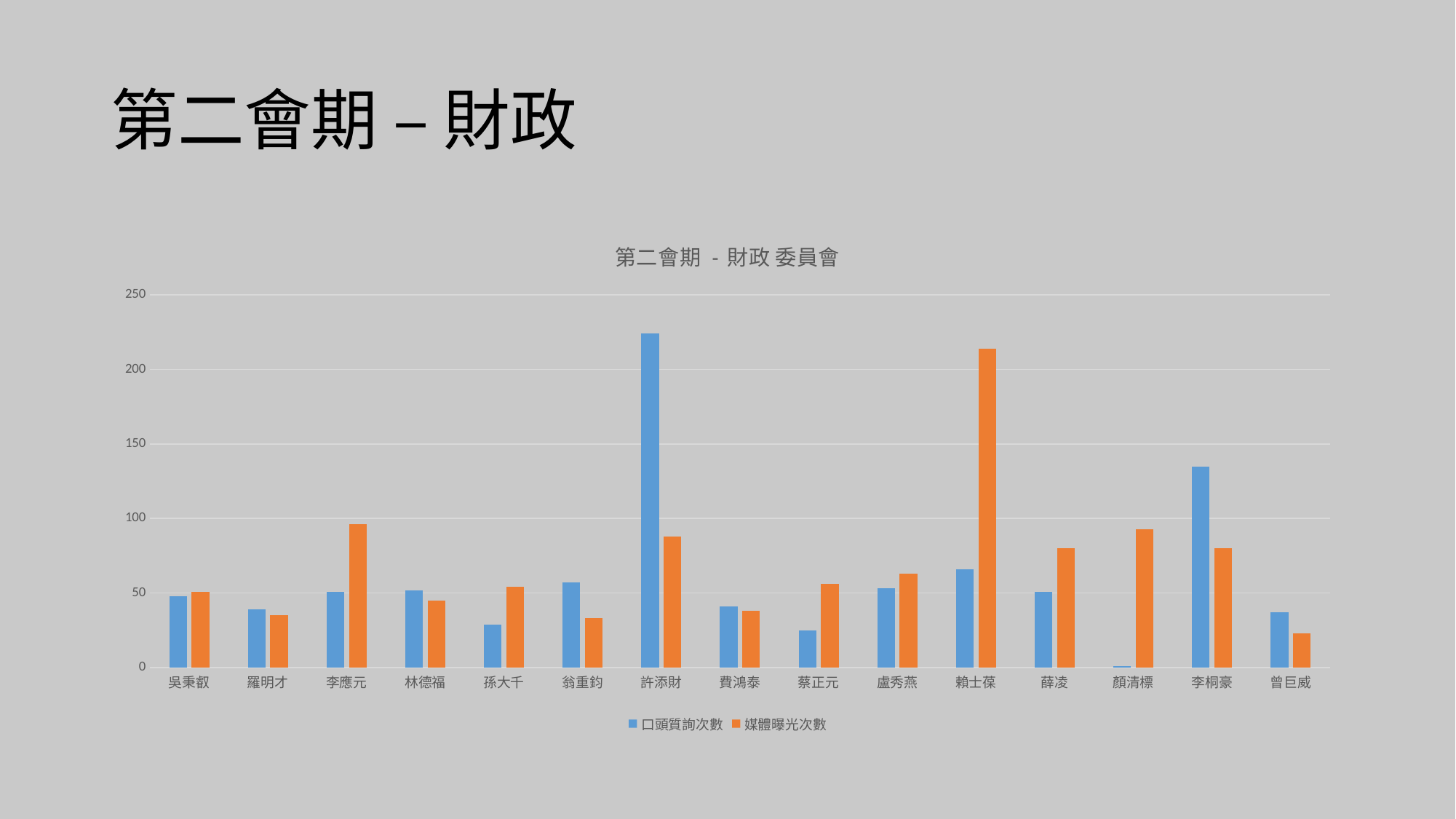

# 第二會期 – 財政

### Chart: 第二會期 - 財政 委員會

| Category | 口頭質詢次數 | 媒體曝光次數 |
|---|---|---|
| 吳秉叡 | 48.0 | 51.0 |
| 羅明才 | 39.0 | 35.0 |
| 李應元 | 51.0 | 96.0 |
| 林德福 | 52.0 | 45.0 |
| 孫大千 | 29.0 | 54.0 |
| 翁重鈞 | 57.0 | 33.0 |
| 許添財 | 224.0 | 88.0 |
| 費鴻泰 | 41.0 | 38.0 |
| 蔡正元 | 25.0 | 56.0 |
| 盧秀燕 | 53.0 | 63.0 |
| 賴士葆 | 66.0 | 214.0 |
| 薛凌 | 51.0 | 80.0 |
| 顏清標 | 1.0 | 93.0 |
| 李桐豪 | 135.0 | 80.0 |
| 曾巨威 | 37.0 | 23.0 |